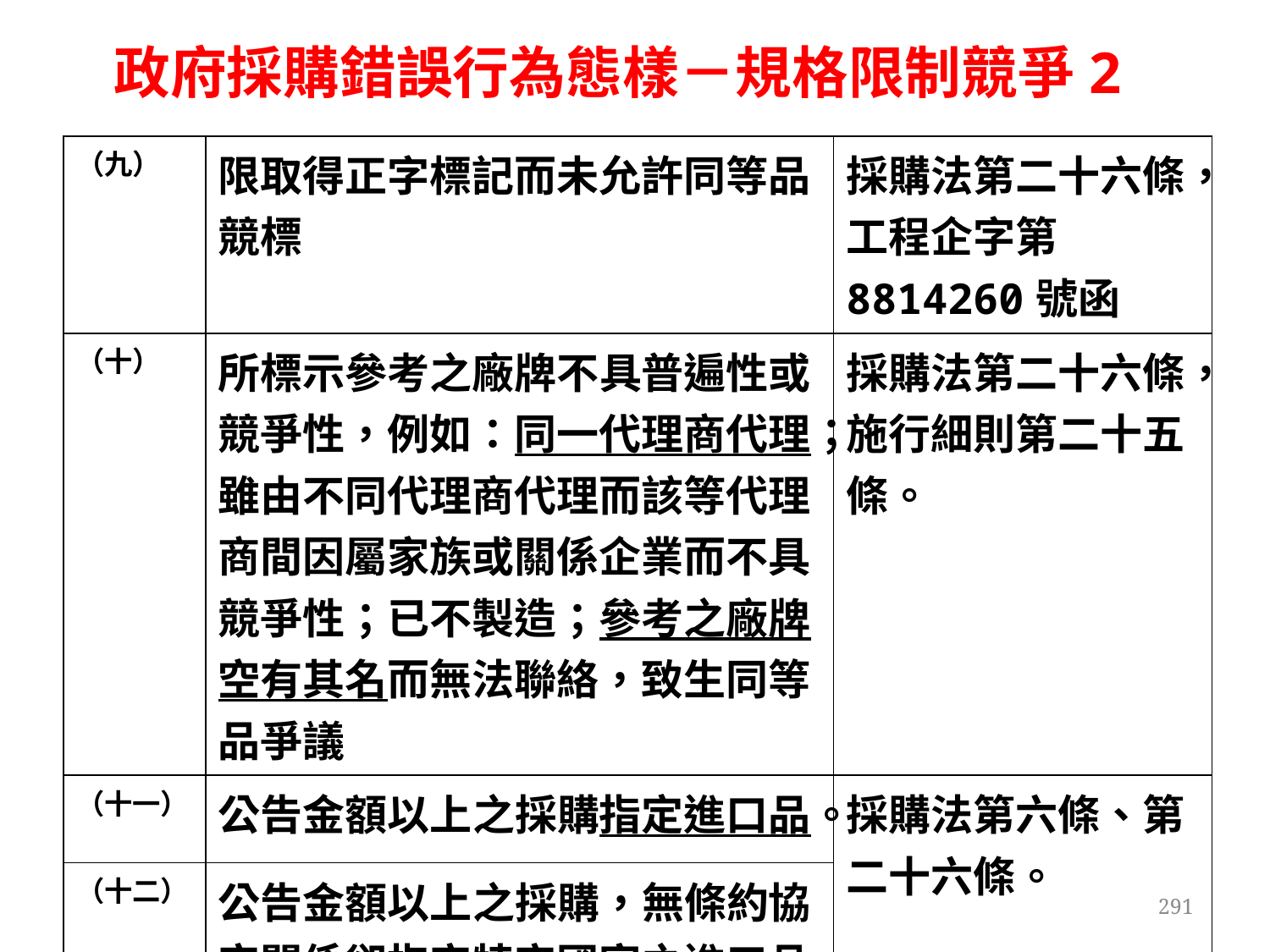

# 政府採購錯誤行為態樣－規格限制競爭2
| （九） | 限取得正字標記而未允許同等品競標 | 採購法第二十六條，工程企字第8814260號函 |
| --- | --- | --- |
| （十） | 所標示參考之廠牌不具普遍性或競爭性，例如：同一代理商代理；雖由不同代理商代理而該等代理商間因屬家族或關係企業而不具競爭性；已不製造；參考之廠牌空有其名而無法聯絡，致生同等品爭議 | 採購法第二十六條，施行細則第二十五條。 |
| （十一） | 公告金額以上之採購指定進口品。 | 採購法第六條、第二十六條。 |
| （十二） | 公告金額以上之採購，無條約協定關係卻指定特定國家之進口品。 |  |
291